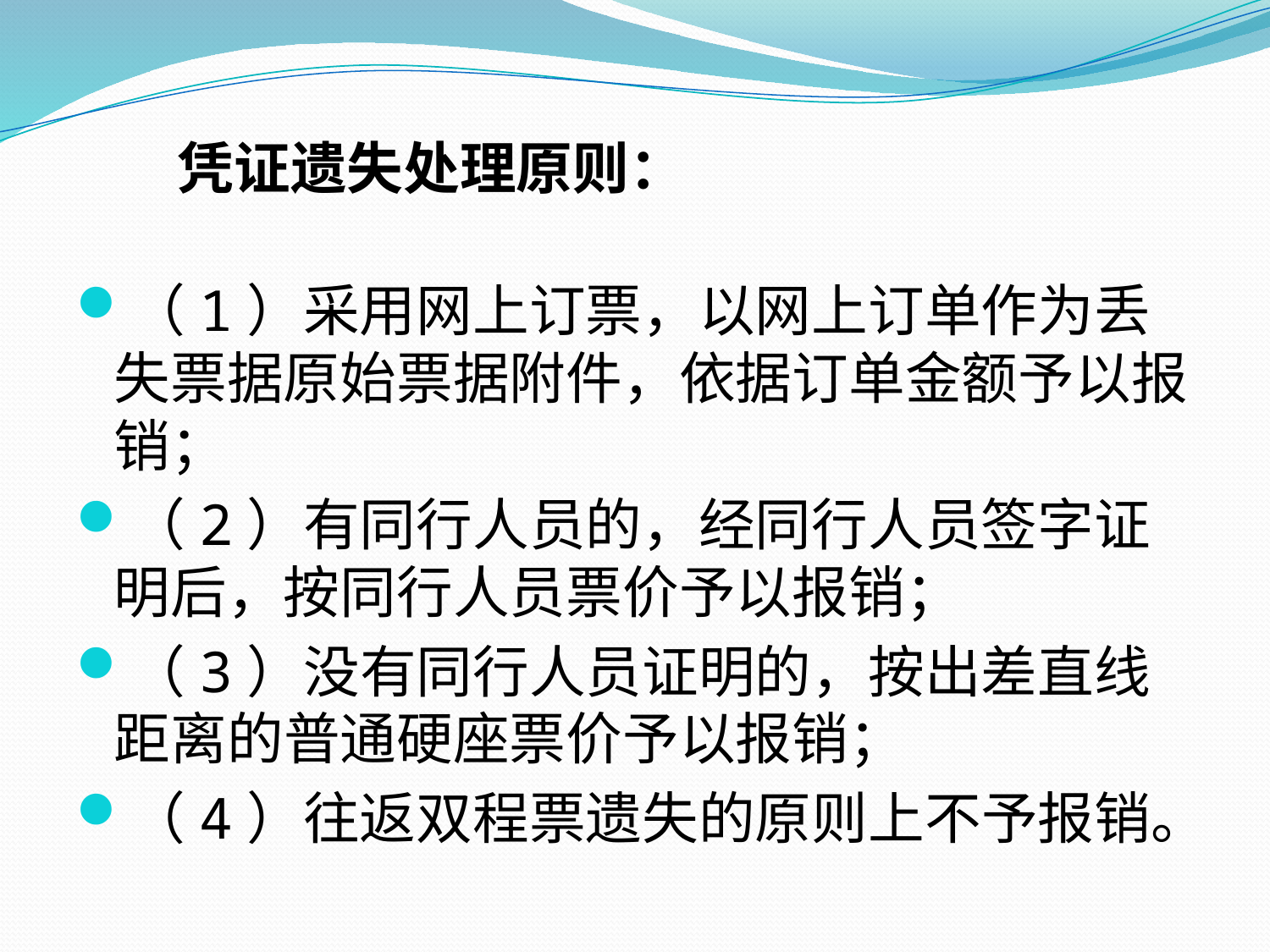

凭证遗失处理原则：

（1）采用网上订票，以网上订单作为丢失票据原始票据附件，依据订单金额予以报销；
（2）有同行人员的，经同行人员签字证明后，按同行人员票价予以报销；
（3）没有同行人员证明的，按出差直线距离的普通硬座票价予以报销；
（4）往返双程票遗失的原则上不予报销。